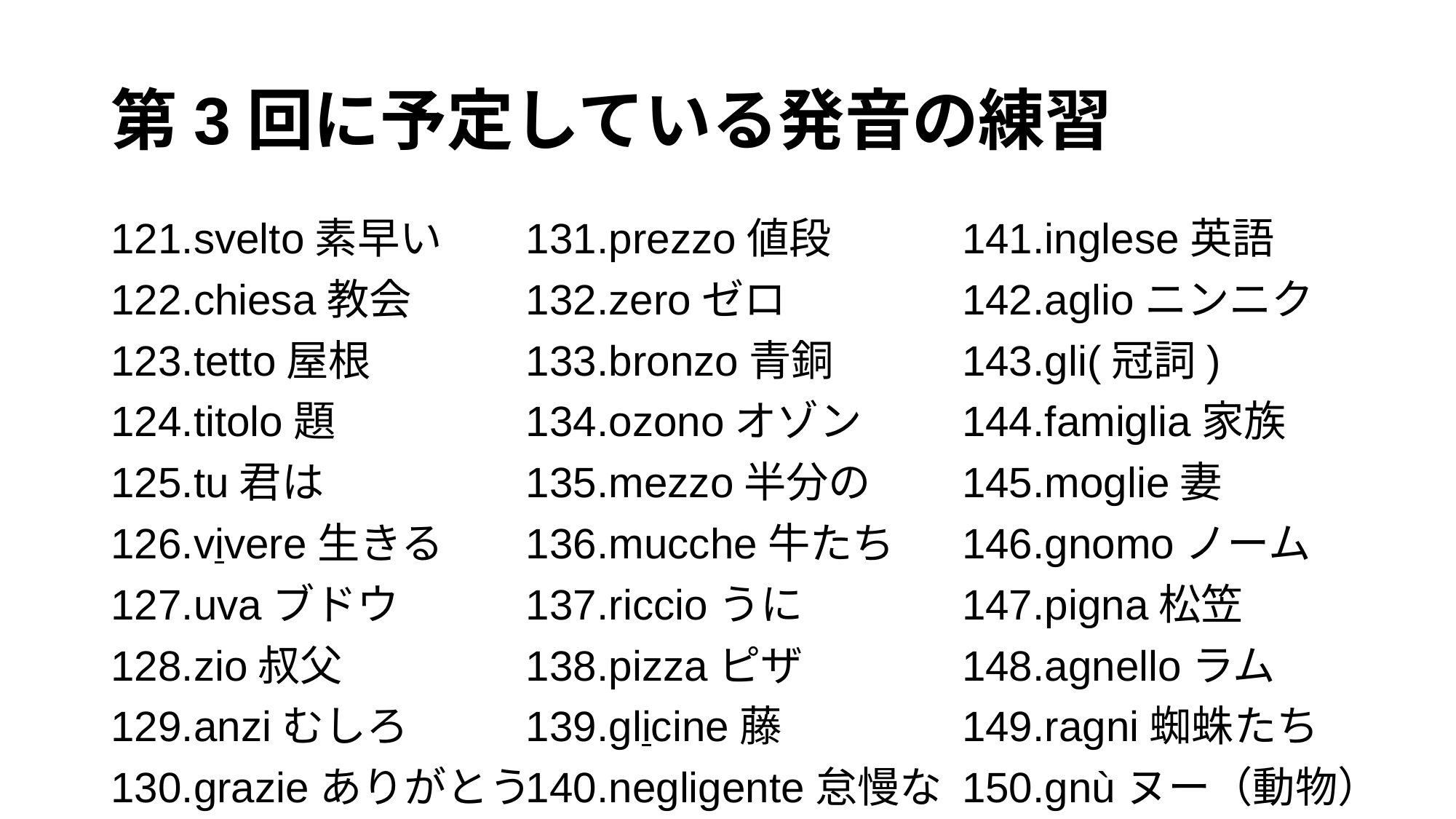

# 第3回に予定している発音の練習
svelto素早い
chiesa教会
tetto屋根
titolo題
tu君は
vivere生きる
uvaブドウ
zio叔父
anziむしろ
grazieありがとう
prezzo値段
zeroゼロ
bronzo青銅
ozonoオゾン
mezzo半分の
mucche牛たち
riccioうに
pizzaピザ
glicine藤
negligente怠慢な

inglese英語
aglioニンニク
gli(冠詞)
famiglia家族
moglie妻
gnomoノーム
pigna松笠
agnelloラム
ragni蜘蛛たち
gnùヌー（動物）